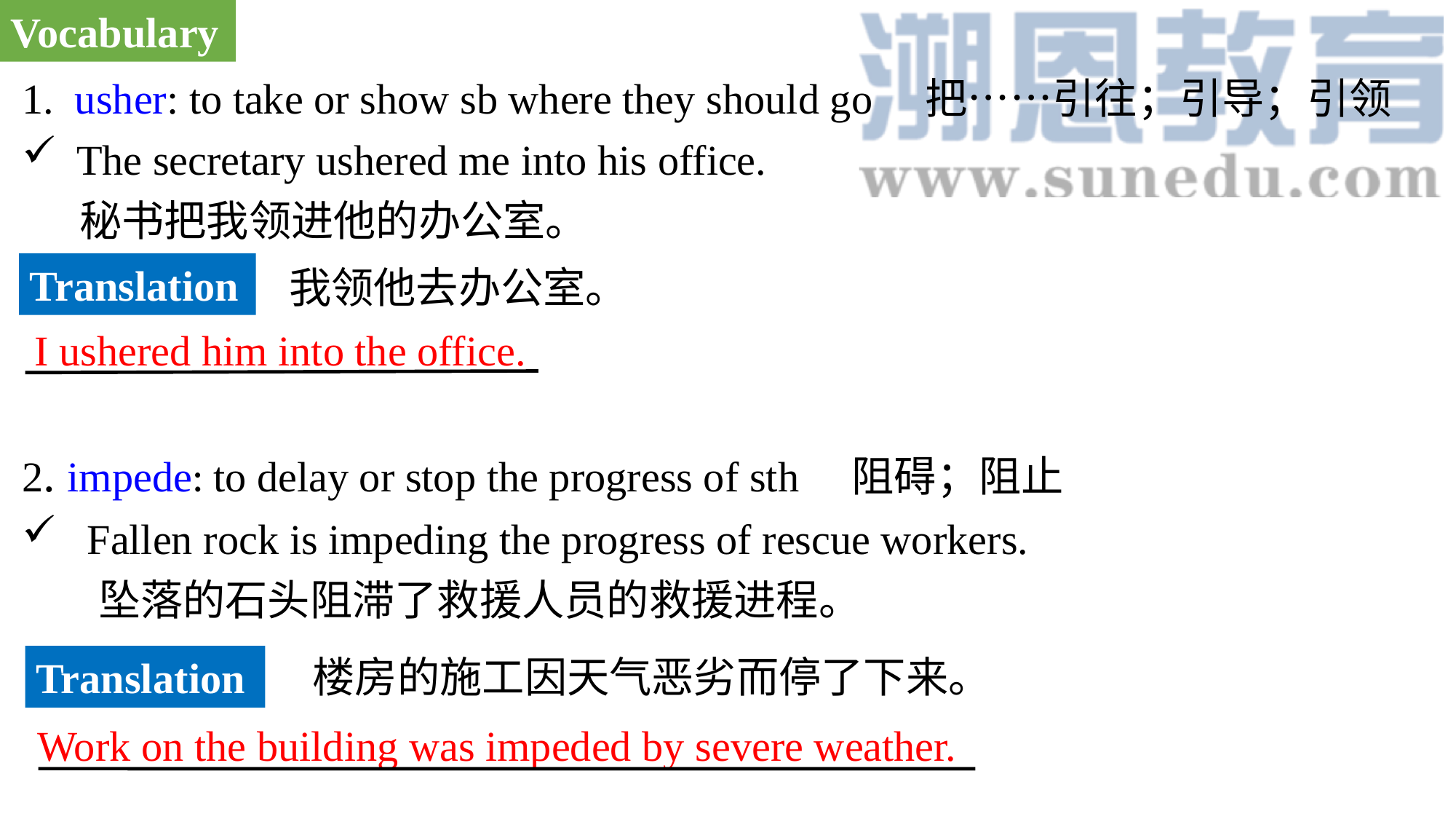

Vocabulary
1.  usher: to take or show sb where they should go    把……引往；引导；引领
The secretary ushered me into his office.
     秘书把我领进他的办公室。

2. impede: to delay or stop the progress of sth    阻碍；阻止
 Fallen rock is impeding the progress of rescue workers.
       坠落的石头阻滞了救援人员的救援进程。
Translation
我领他去办公室。
I ushered him into the office.
楼房的施工因天气恶劣而停了下来。
Translation
Work on the building was impeded by severe weather.